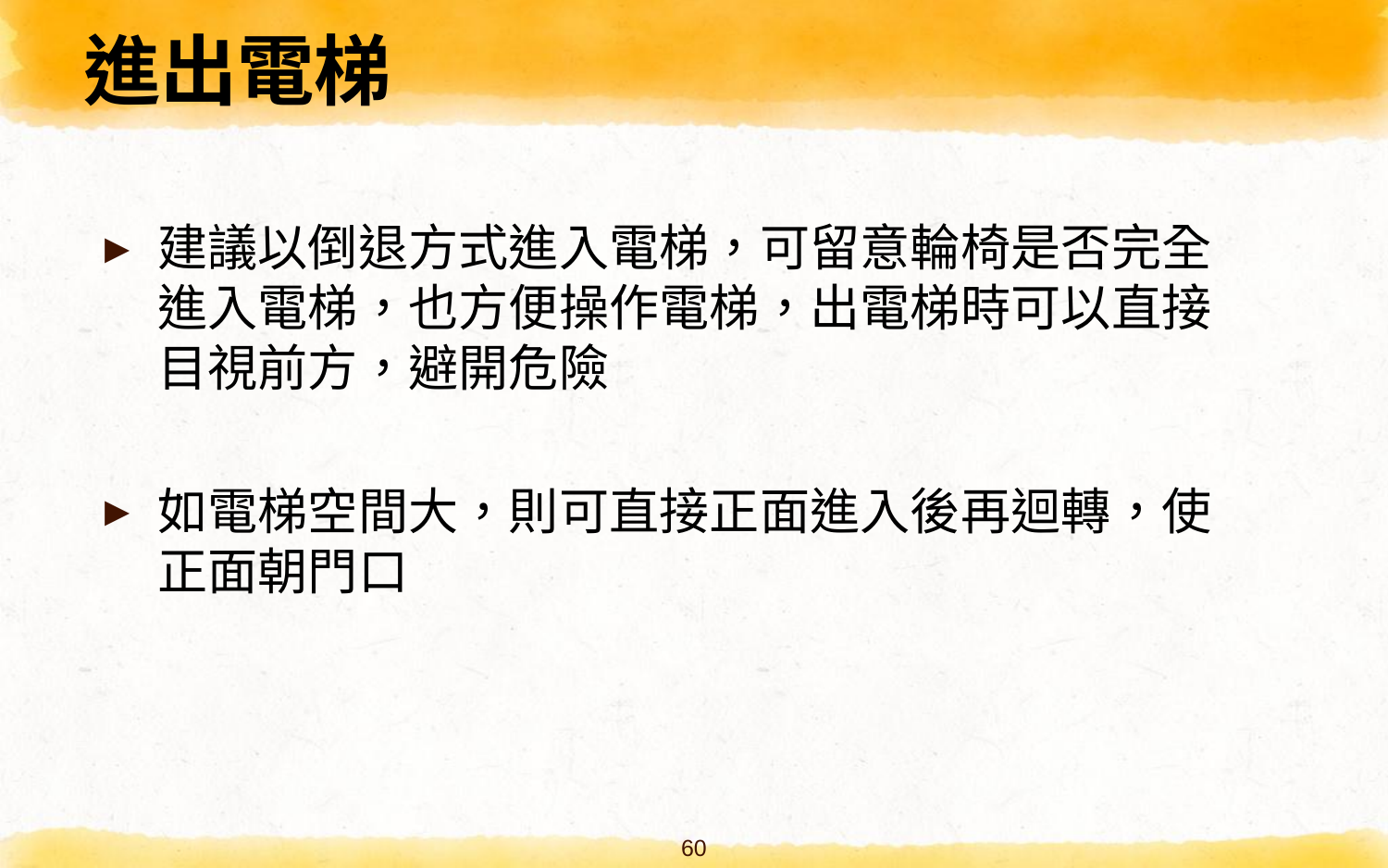

# 進出電梯
建議以倒退方式進入電梯，可留意輪椅是否完全進入電梯，也方便操作電梯，出電梯時可以直接目視前方，避開危險

如電梯空間大，則可直接正面進入後再迴轉，使正面朝門口
60